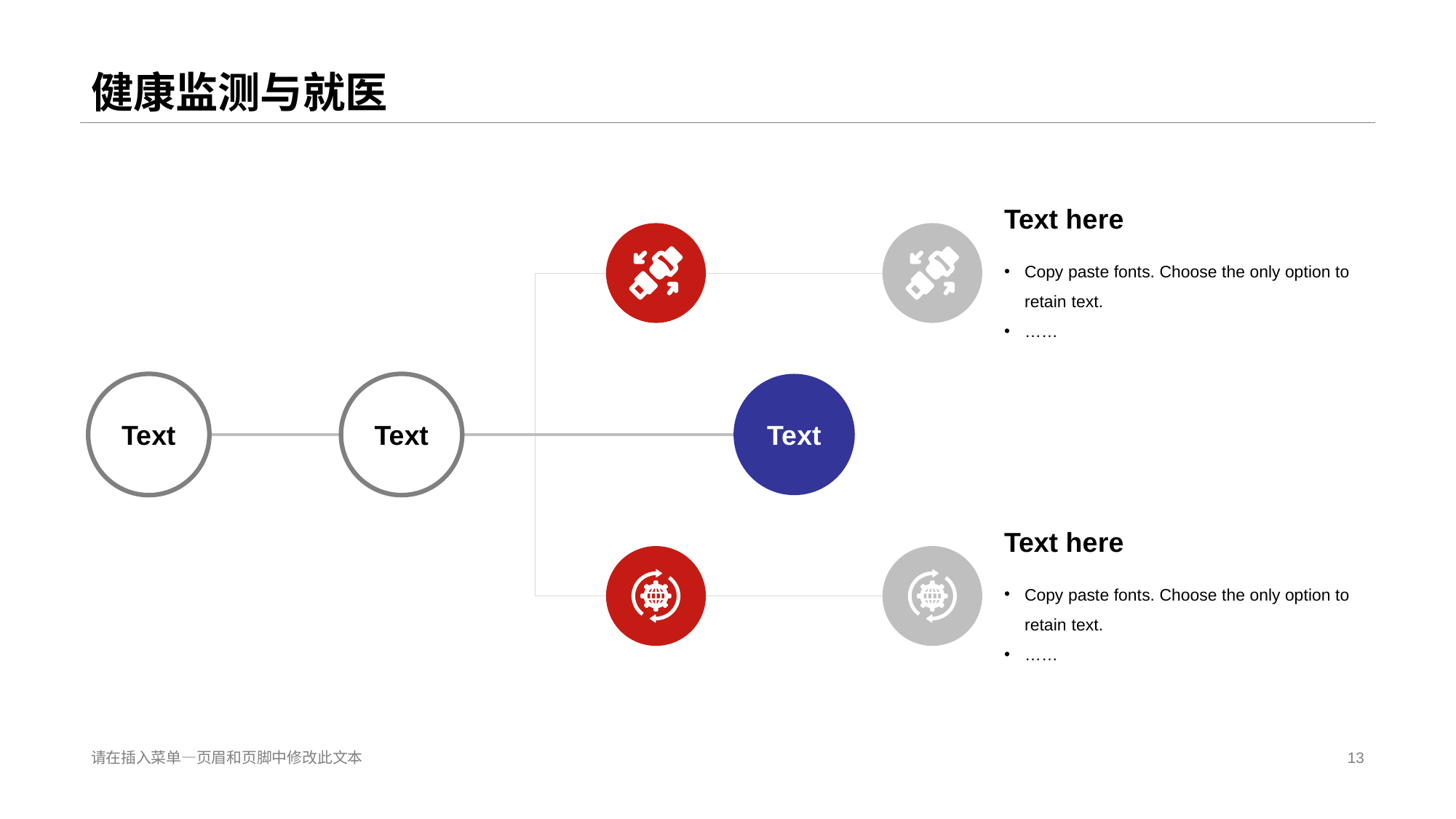

# 健康监测与就医
Text he re

Copy paste fonts. Choose the only option to retain  text.
……

Te xt
Te xt
Te xt
Text he re

Copy paste fonts. Choose the only option to retain  text.
……

请在插入菜单—页眉和页脚中修改此文本
13